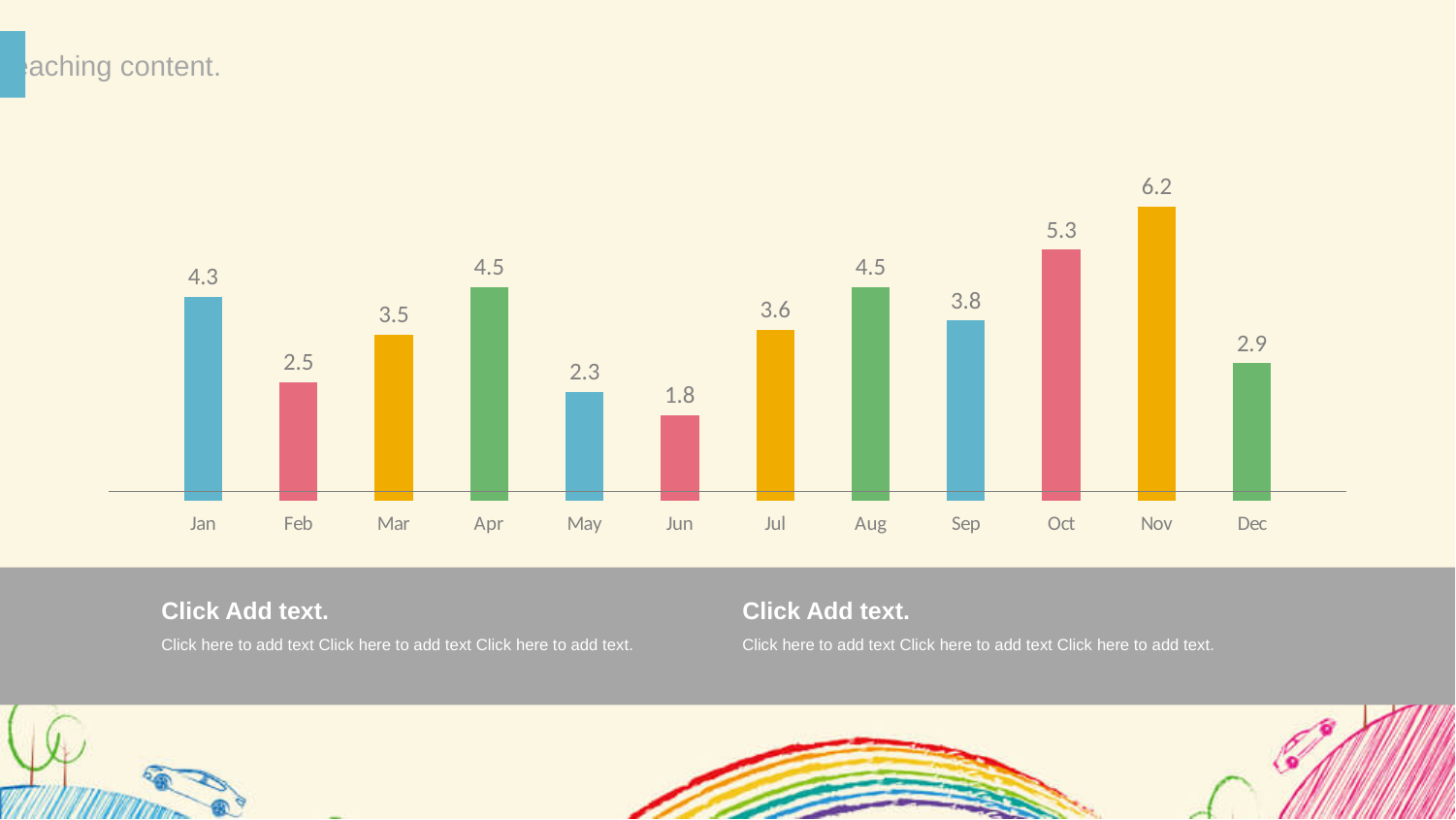

Teaching content.

### Chart

| Category | 系列 1 |
|---|---|
| Jan | 4.3 |
| Feb | 2.5 |
| Mar | 3.5 |
| Apr | 4.5 |
| May | 2.3 |
| Jun | 1.8 |
| Jul | 3.6 |
| Aug | 4.5 |
| Sep | 3.8 |
| Oct | 5.3 |
| Nov | 6.2 |
| Dec | 2.9 |
Click Add text.
Click here to add text Click here to add text Click here to add text.
Click Add text.
Click here to add text Click here to add text Click here to add text.